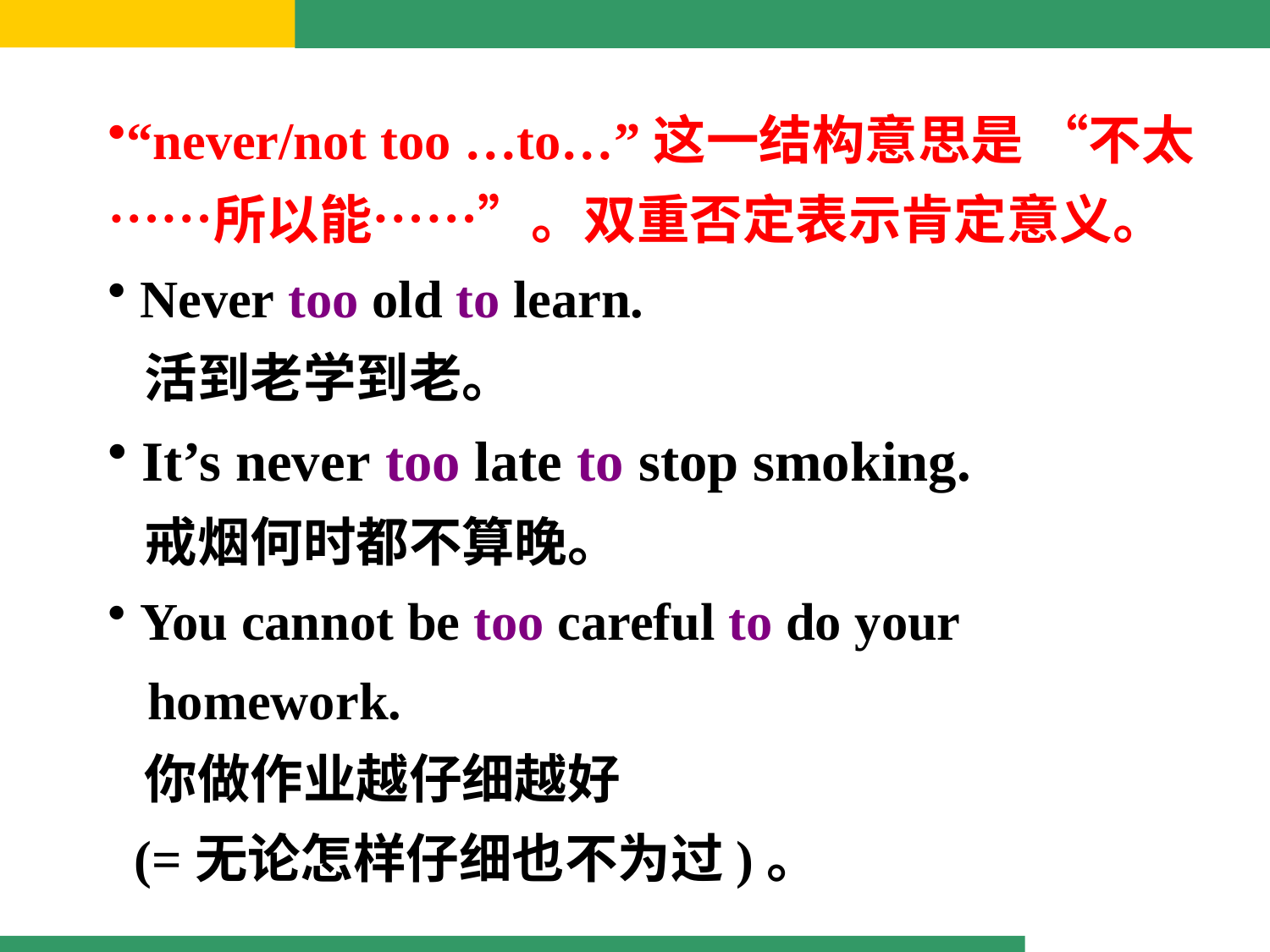

“never/not too …to…”这一结构意思是 “不太……所以能……”。双重否定表示肯定意义。
 Never too old to learn.
  活到老学到老。
 It’s never too late to stop smoking.
  戒烟何时都不算晚。
 You cannot be too careful to do your
   homework.
  你做作业越仔细越好
  (=无论怎样仔细也不为过)。